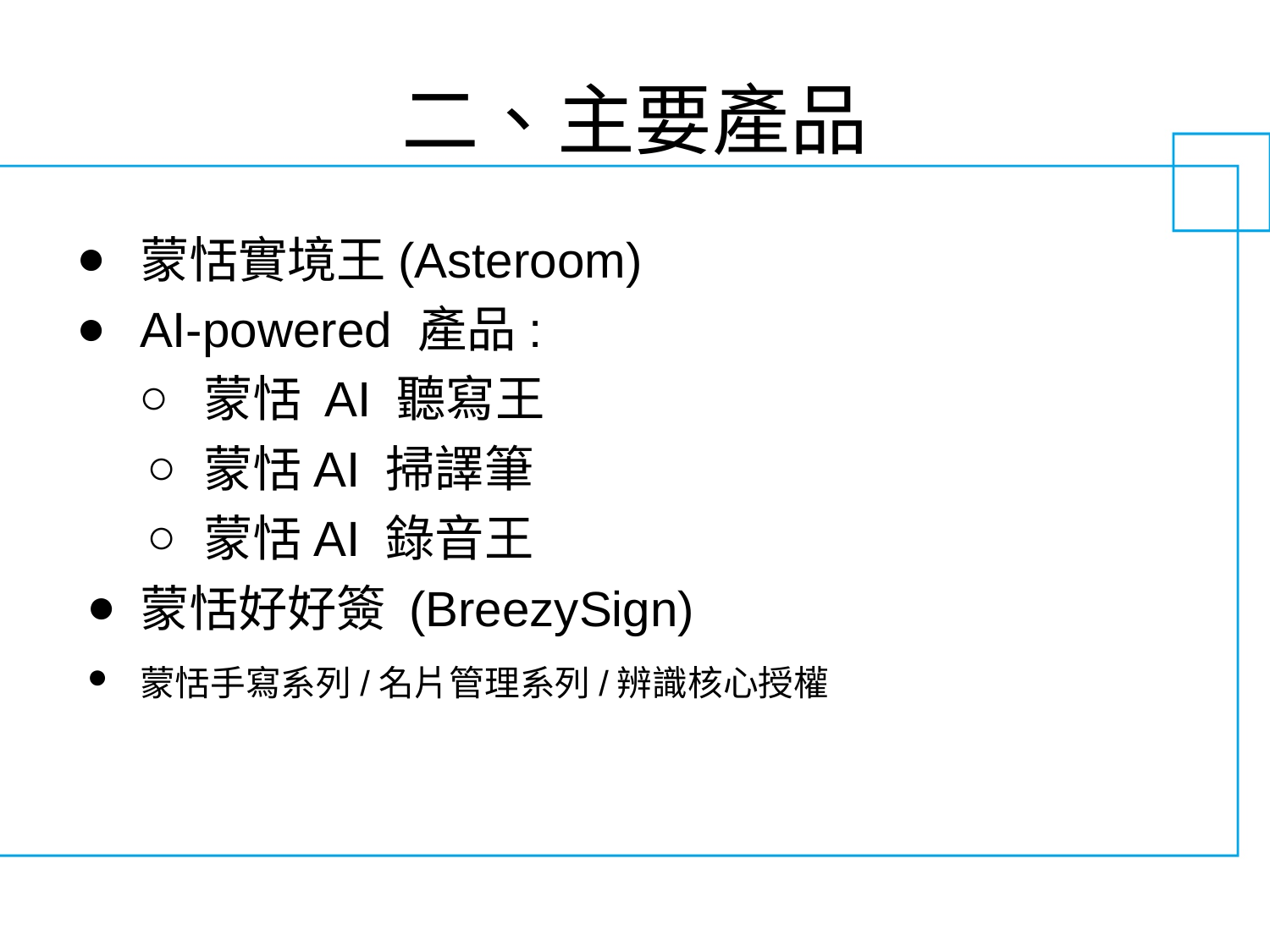

# 二、主要產品
蒙恬實境王(Asteroom)
AI-powered 產品:
蒙恬 AI 聽寫王
蒙恬AI 掃譯筆
蒙恬AI 錄音王
蒙恬好好簽 (BreezySign)
蒙恬手寫系列/名片管理系列/辨識核心授權